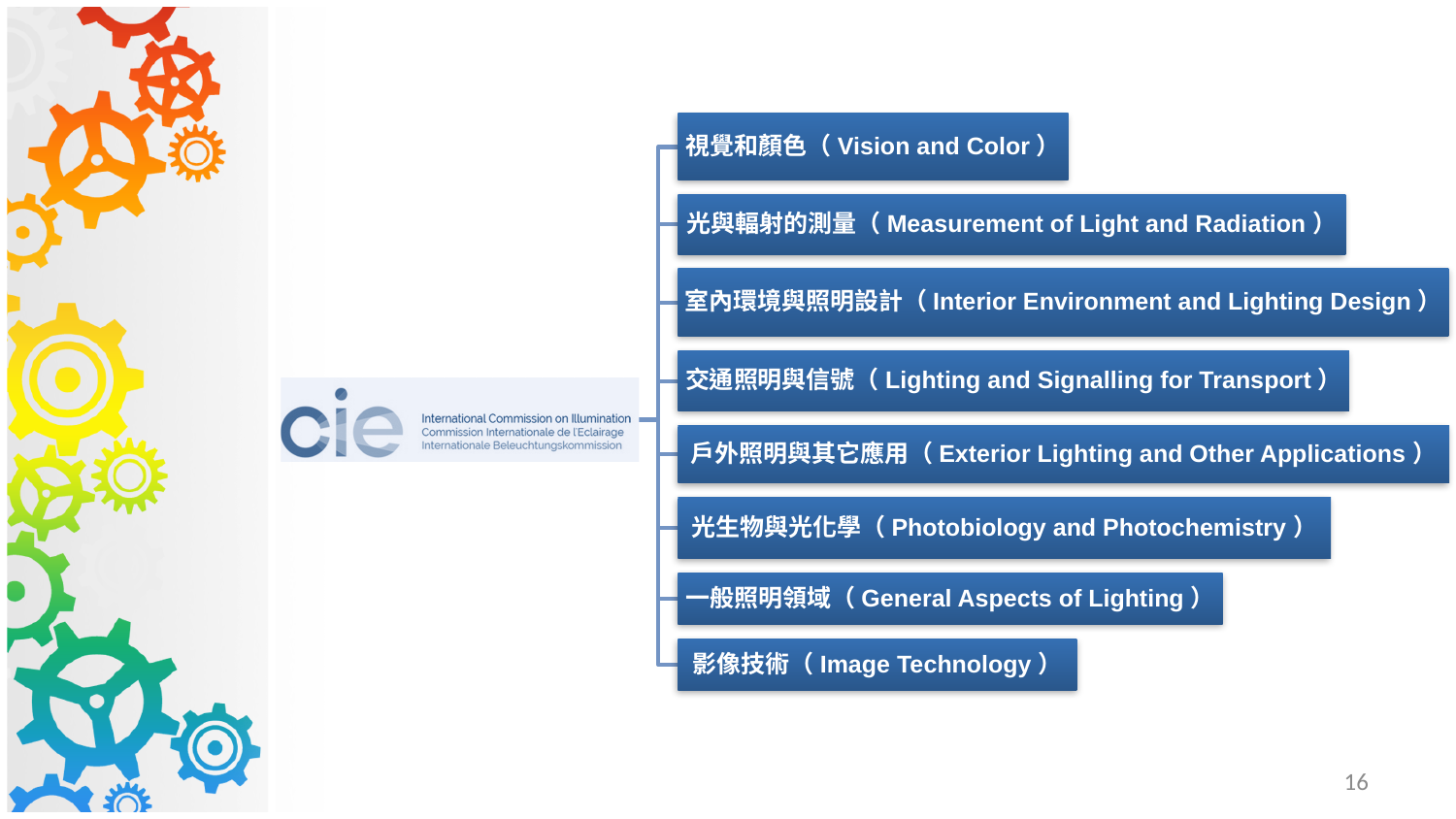

視覺和顏色（Vision and Color）
光與輻射的測量（Measurement of Light and Radiation）
室內環境與照明設計（Interior Environment and Lighting Design）
交通照明與信號（Lighting and Signalling for Transport）
戶外照明與其它應用（Exterior Lighting and Other Applications）
光生物與光化學（Photobiology and Photochemistry）
一般照明領域（General Aspects of Lighting）
影像技術（Image Technology）
16